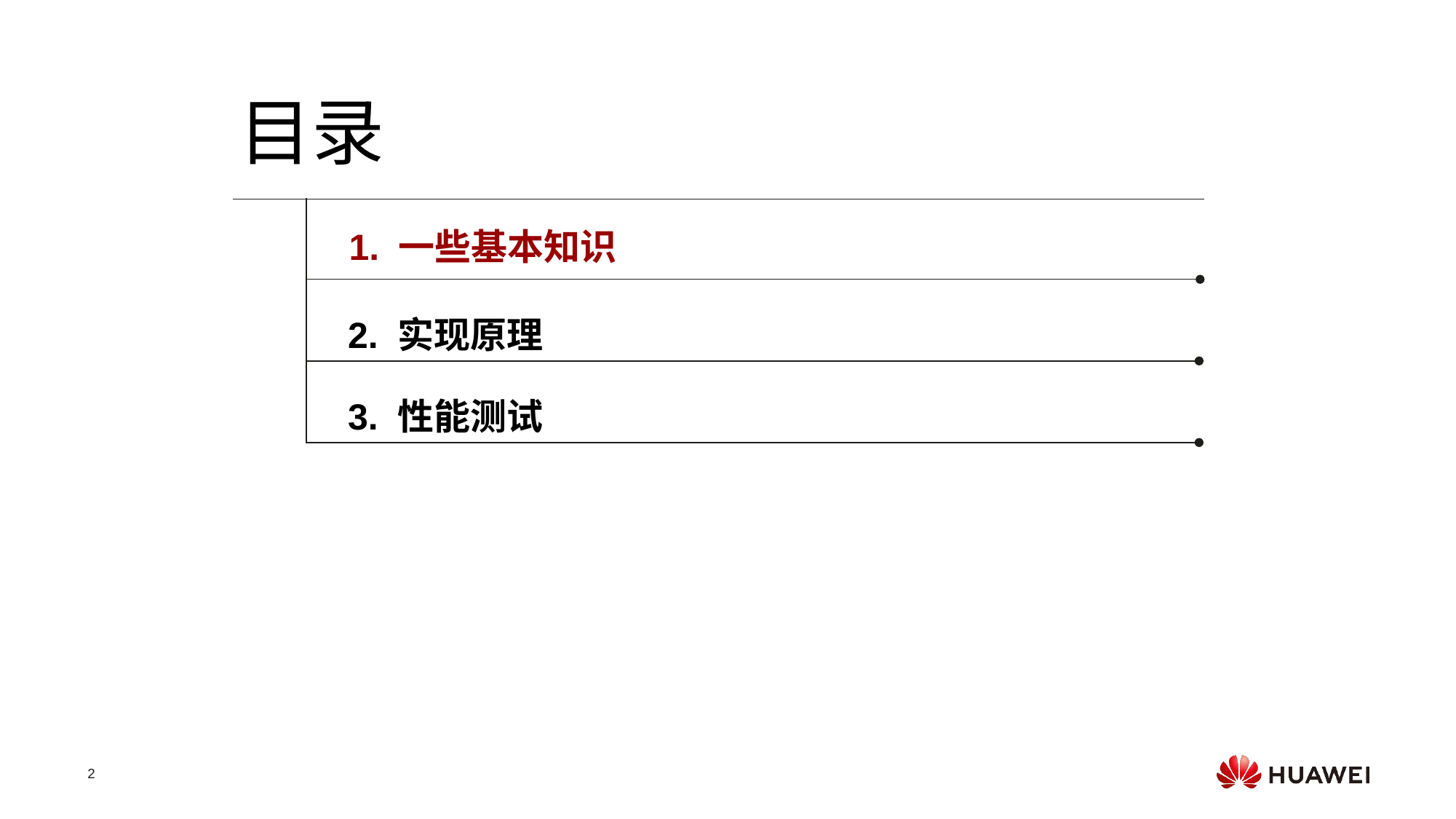

目录
1. 一些基本知识
2. 实现原理
3. 性能测试